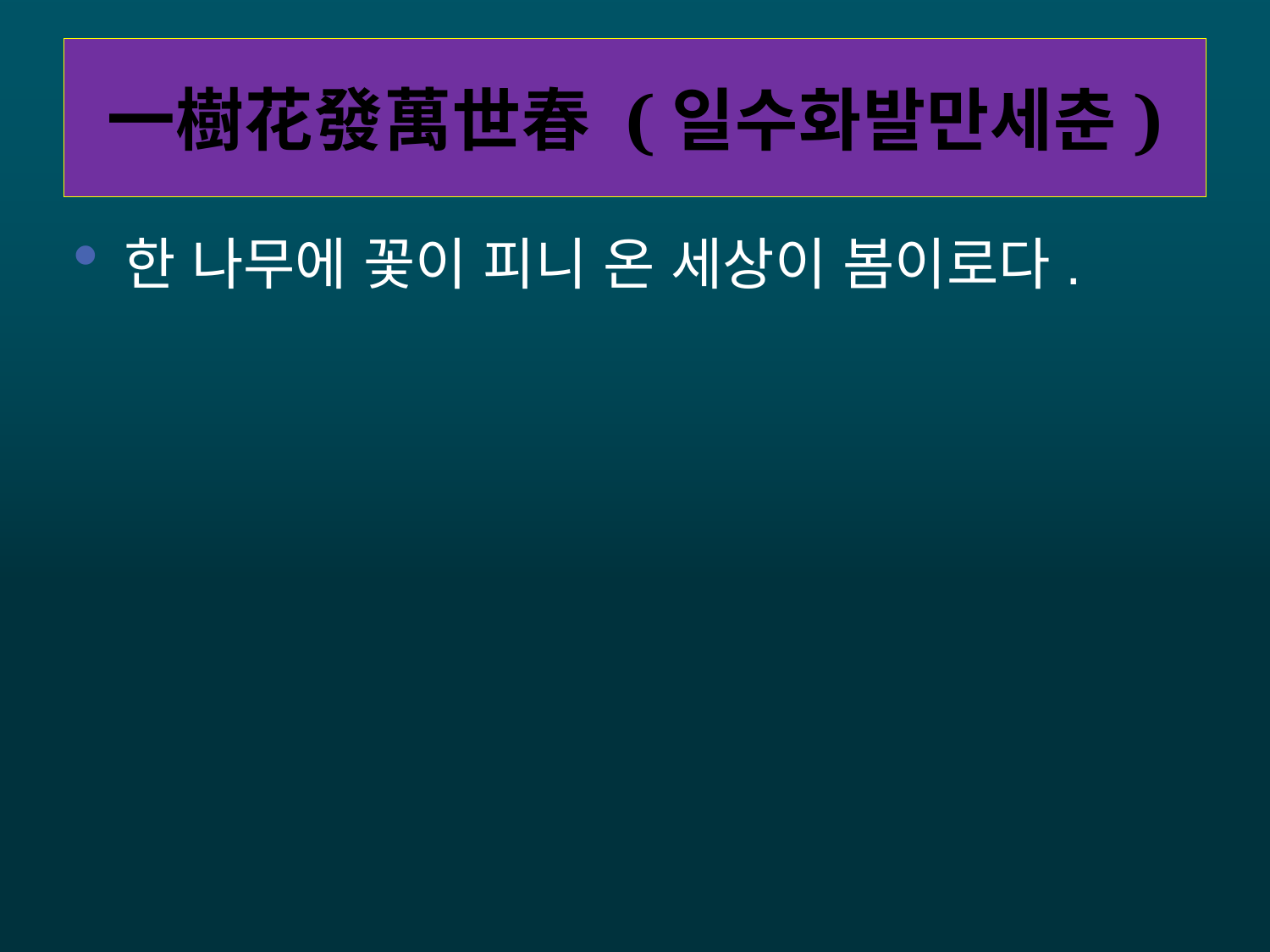

# 一樹花發萬世春 (일수화발만세춘)
한 나무에 꽃이 피니 온 세상이 봄이로다.